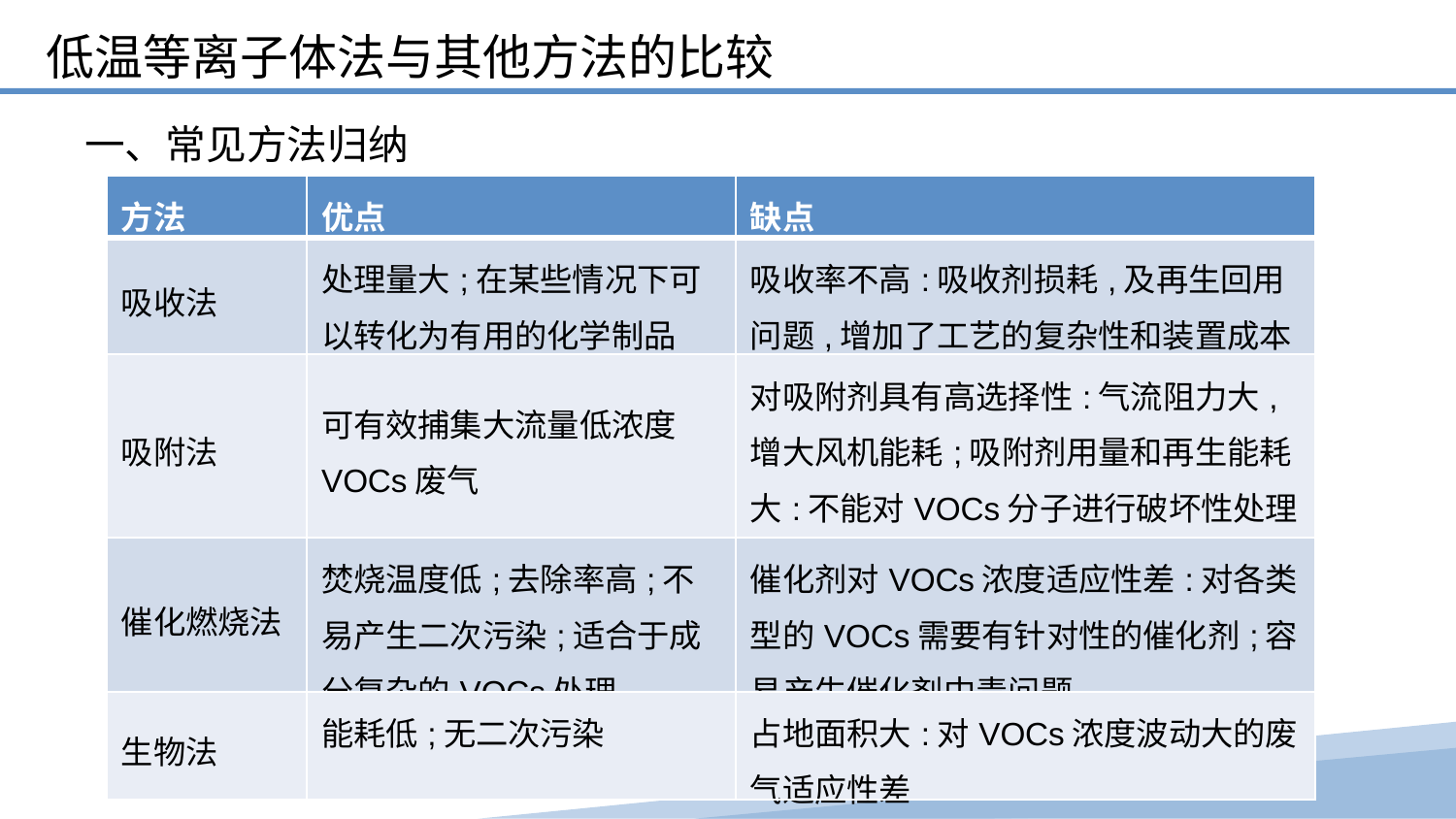

低温等离子体法与其他方法的比较

一、常见方法归纳
| 方法 | 优点 | 缺点 |
| --- | --- | --- |
| 吸收法 | 处理量大;在某些情况下可以转化为有用的化学制品 | 吸收率不高:吸收剂损耗,及再生回用问题,增加了工艺的复杂性和装置成本 |
| 吸附法 | 可有效捕集大流量低浓度VOCs废气 | 对吸附剂具有高选择性:气流阻力大,增大风机能耗;吸附剂用量和再生能耗大:不能对VOCs分子进行破坏性处理 |
| 催化燃烧法 | 焚烧温度低;去除率高;不易产生二次污染;适合于成分复杂的VOCs处理 | 催化剂对VOCs浓度适应性差:对各类型的VOCs需要有针对性的催化剂;容易产生催化剂中毒问题 |
| 生物法 | 能耗低;无二次污染 | 占地面积大:对VOCs浓度波动大的废气适应性差 |